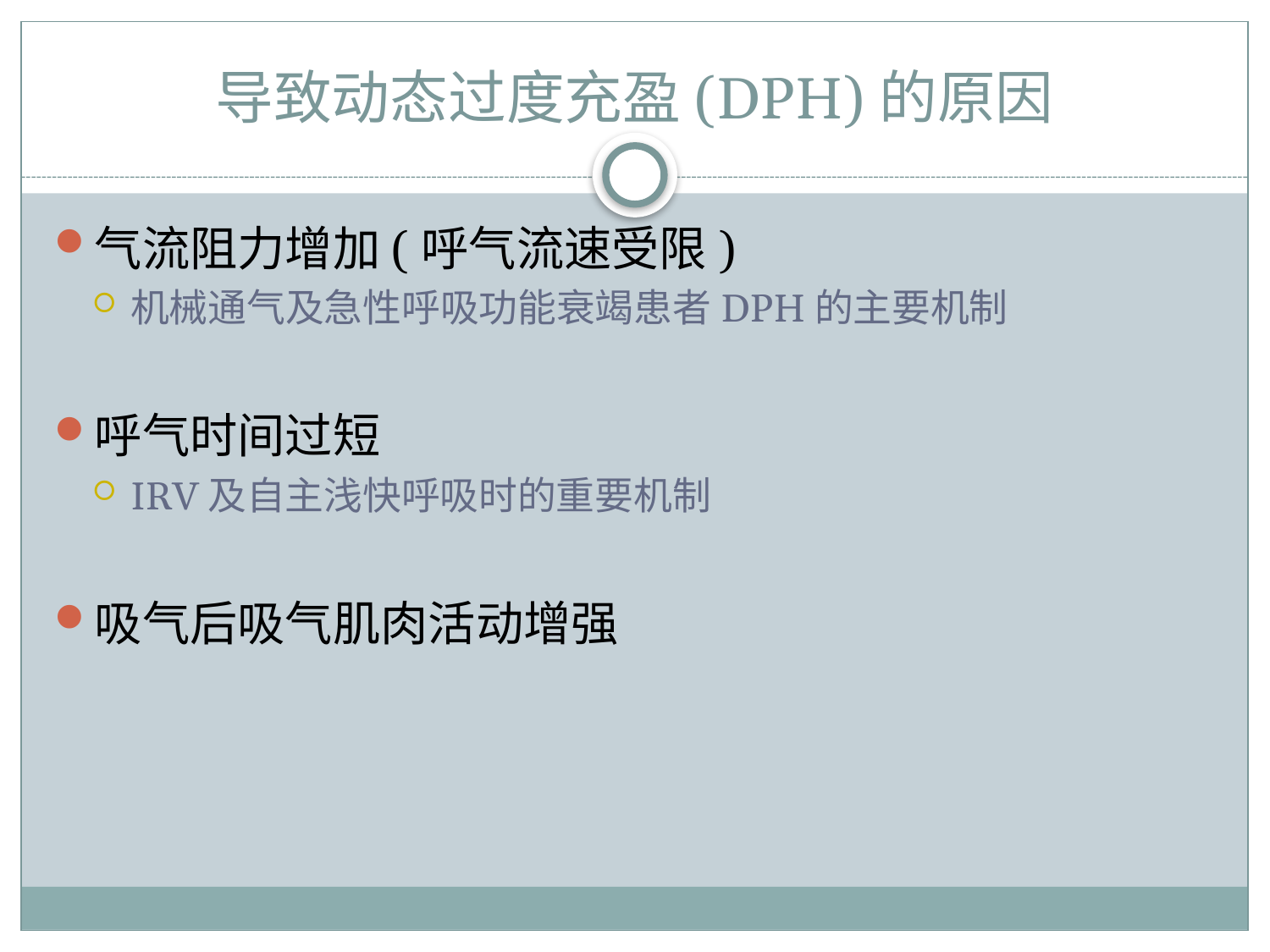

# 导致动态过度充盈(DPH)的原因
气流阻力增加(呼气流速受限)
机械通气及急性呼吸功能衰竭患者DPH的主要机制

呼气时间过短
IRV及自主浅快呼吸时的重要机制

吸气后吸气肌肉活动增强